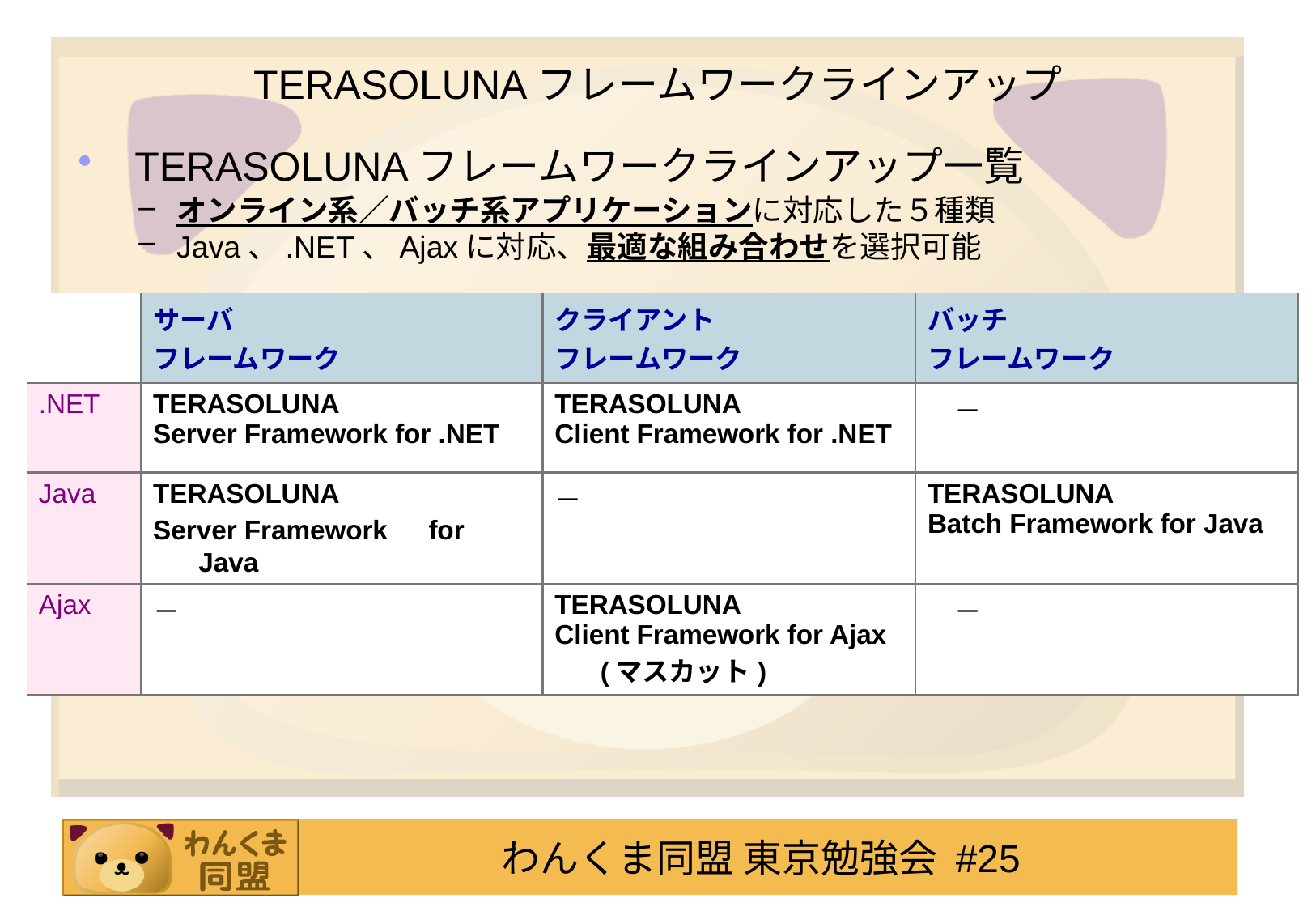

# TERASOLUNAフレームワークラインアップ
 TERASOLUNAフレームワークラインアップ一覧
オンライン系／バッチ系アプリケーションに対応した５種類
Java、.NET、Ajaxに対応、最適な組み合わせを選択可能
|  | サーバ フレームワーク | クライアント フレームワーク | バッチ フレームワーク |
| --- | --- | --- | --- |
| .NET | TERASOLUNA Server Framework for .NET | TERASOLUNA Client Framework for .NET | － |
| Java | TERASOLUNA Server Framework　for Java | － | TERASOLUNA Batch Framework for Java |
| Ajax | － | TERASOLUNA Client Framework for Ajax (マスカット) | － |